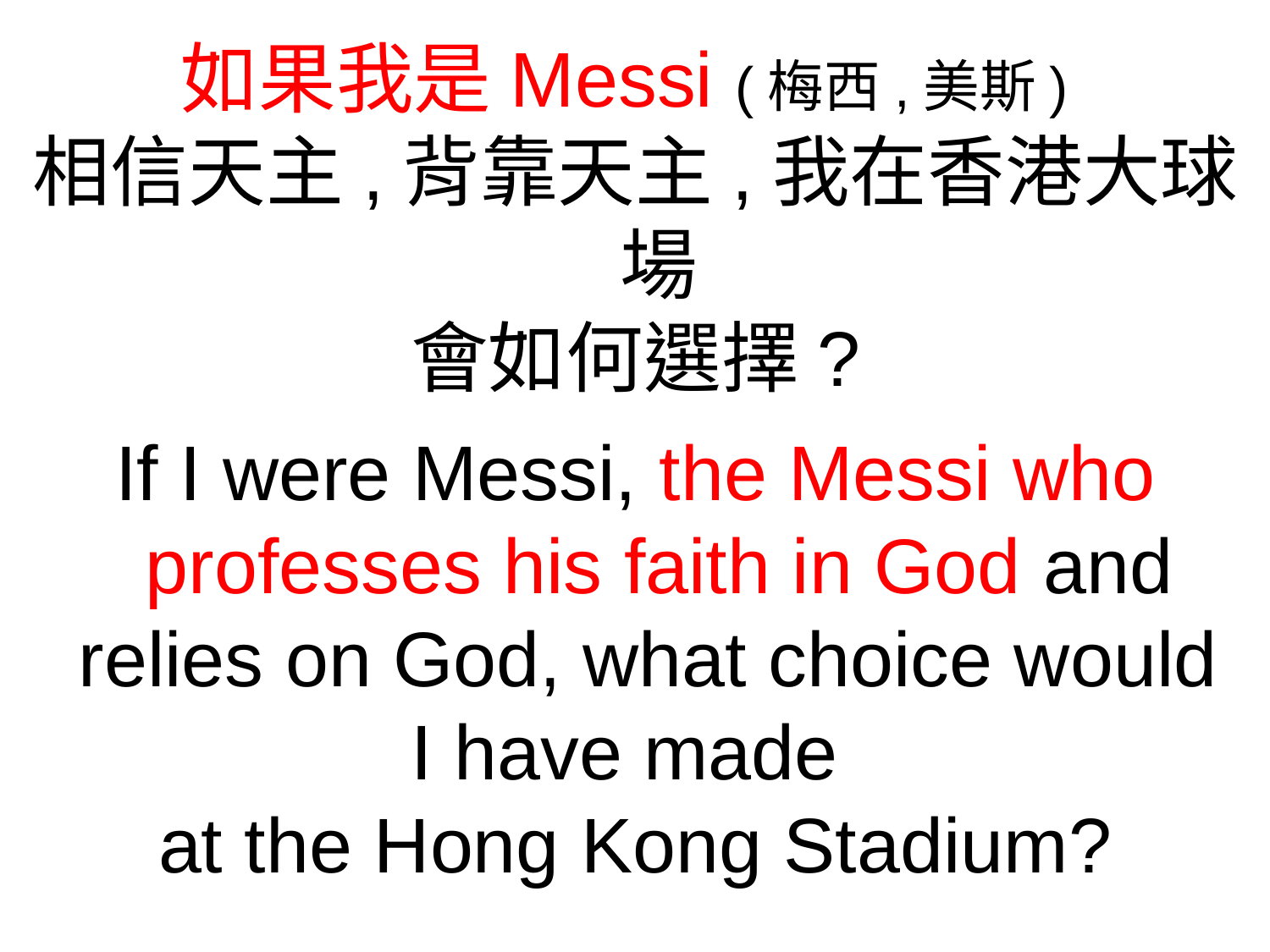

如果我是Messi (梅西,美斯)
相信天主,背靠天主,我在香港大球場
會如何選擇?
If I were Messi, the Messi who professes his faith in God and relies on God, what choice would
I have made
at the Hong Kong Stadium?